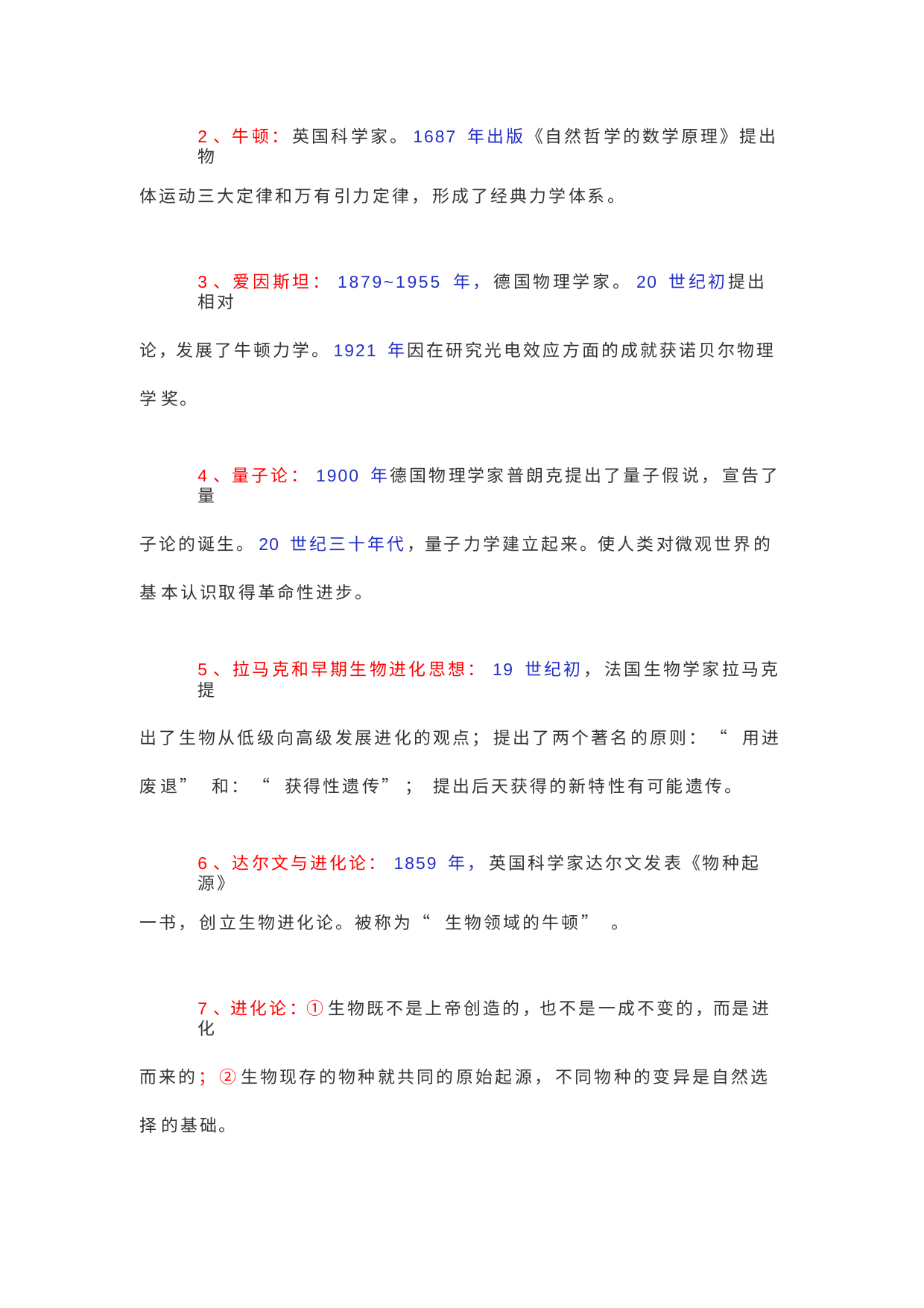

2、牛顿： 英国科学家。1687 年出版《自然哲学的数学原理》提出物

体运动三大定律和万有引力定律， 形成了经典力学体系。
3、爱因斯坦： 1879~1955 年， 德国物理学家。20 世纪初提出相对
论，发展了牛顿力学。1921 年因在研究光电效应方面的成就获诺贝尔物理学 奖。
4、量子论： 1900 年德国物理学家普朗克提出了量子假说， 宣告了量
子论的诞生。20 世纪三十年代，量子力学建立起来。使人类对微观世界的基 本认识取得革命性进步。
5、拉马克和早期生物进化思想： 19 世纪初， 法国生物学家拉马克提
出了生物从低级向高级发展进化的观点； 提出了两个著名的原则： “ 用进废 退” 和： “ 获得性遗传”； 提出后天获得的新特性有可能遗传。
6、达尔文与进化论： 1859 年， 英国科学家达尔文发表《物种起源》

一书， 创立生物进化论。被称为“ 生物领域的牛顿”。
7、进化论：① 生物既不是上帝创造的，也不是一成不变的，而是进化
而来的； ② 生物现存的物种就共同的原始起源， 不同物种的变异是自然选择 的基础。